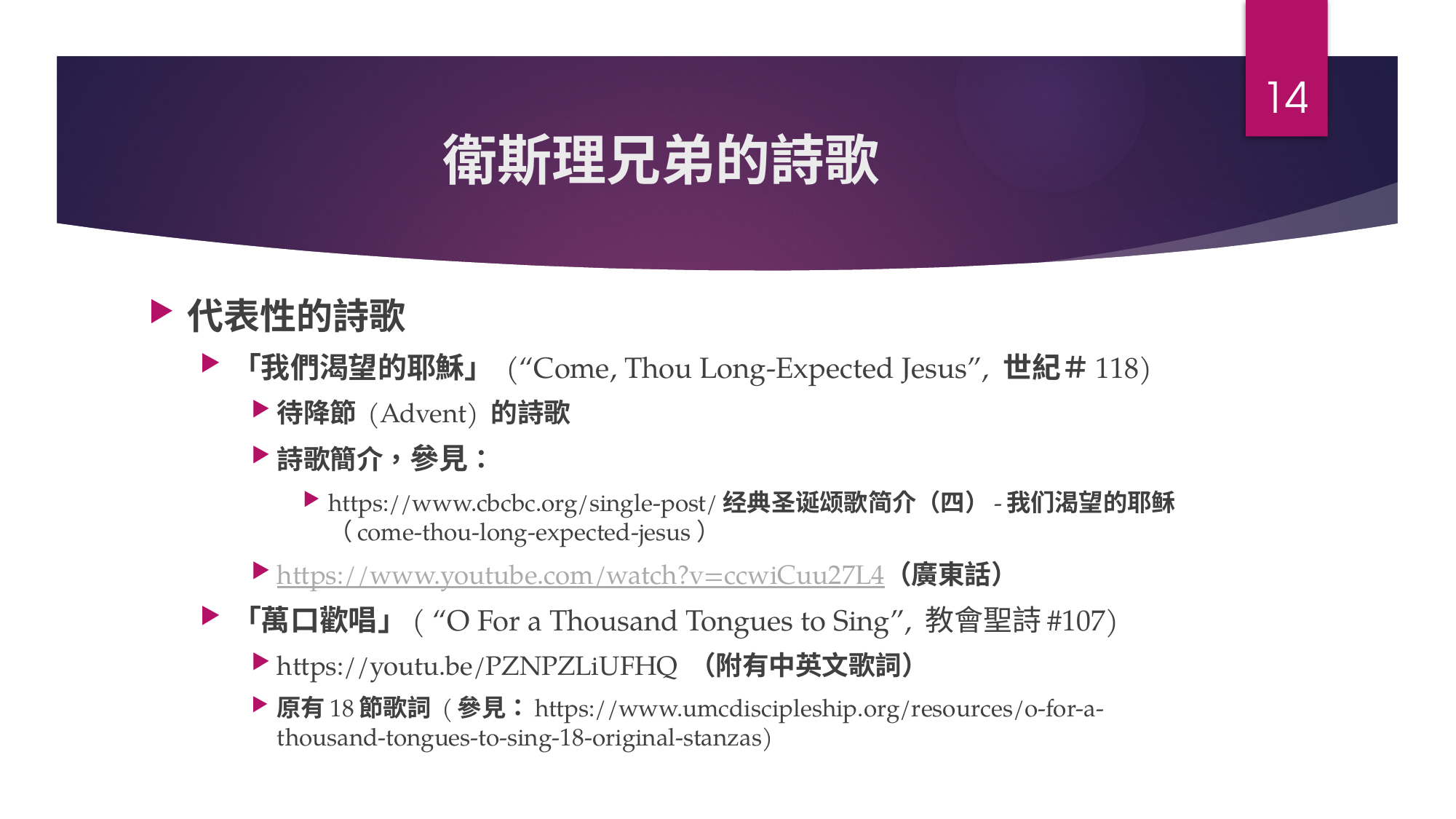

14
# 衛斯理兄弟的詩歌
代表性的詩歌
「我們渴望的耶穌」 (“Come, Thou Long-Expected Jesus”, 世紀＃118)
待降節 (Advent) 的詩歌
詩歌簡介，參見：
https://www.cbcbc.org/single-post/经典圣诞颂歌简介（四）-我们渴望的耶稣（come-thou-long-expected-jesus）
https://www.youtube.com/watch?v=ccwiCuu27L4（廣東話）
「萬口歡唱」( “O For a Thousand Tongues to Sing”, 教會聖詩#107)
https://youtu.be/PZNPZLiUFHQ （附有中英文歌詞）
原有18節歌詞 (參見：https://www.umcdiscipleship.org/resources/o-for-a-thousand-tongues-to-sing-18-original-stanzas)